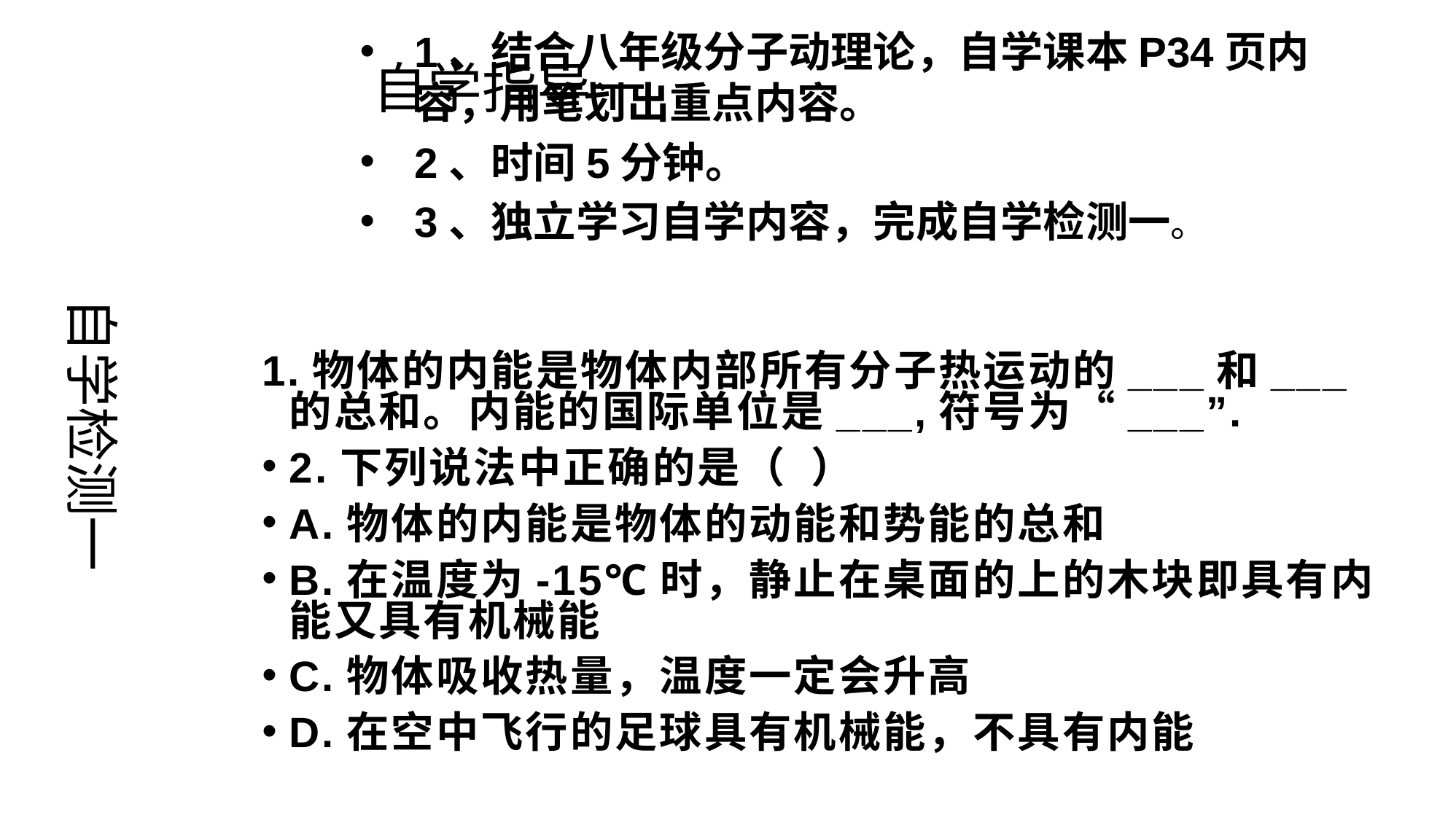

自学指导一
1、结合八年级分子动理论，自学课本P34页内容，用笔划出重点内容。
2、时间5分钟。
3、独立学习自学内容，完成自学检测一。
自学检测一
1.物体的内能是物体内部所有分子热运动的___和___的总和。内能的国际单位是___,符号为“___”.
2.下列说法中正确的是（  ）
A.物体的内能是物体的动能和势能的总和
B.在温度为-15℃时，静止在桌面的上的木块即具有内能又具有机械能
C.物体吸收热量，温度一定会升高
D.在空中飞行的足球具有机械能，不具有内能